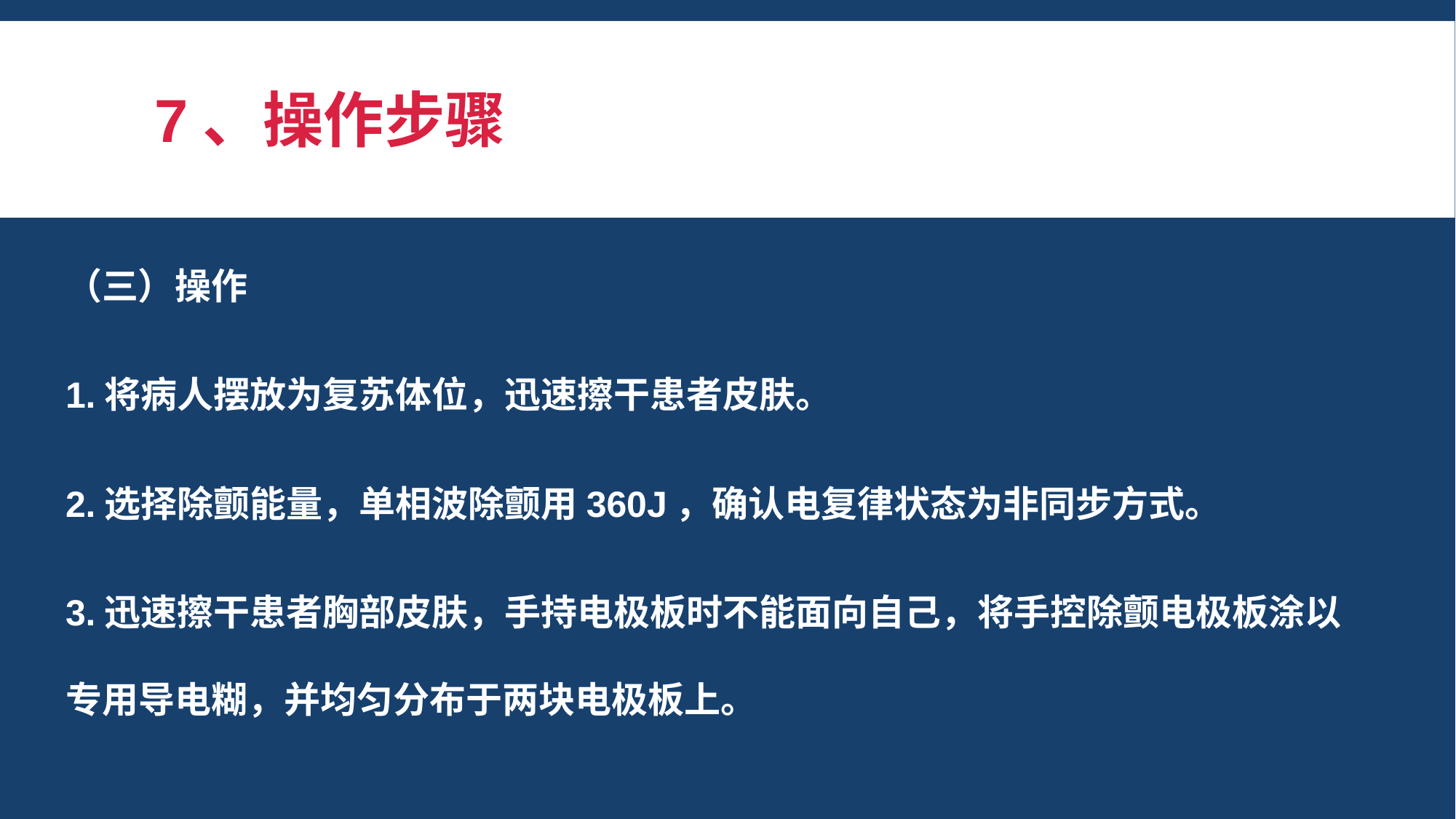

# 7、操作步骤
（三）操作
1.将病人摆放为复苏体位，迅速擦干患者皮肤。
2.选择除颤能量，单相波除颤用360J，确认电复律状态为非同步方式。
3.迅速擦干患者胸部皮肤，手持电极板时不能面向自己，将手控除颤电极板涂以专用导电糊，并均匀分布于两块电极板上。